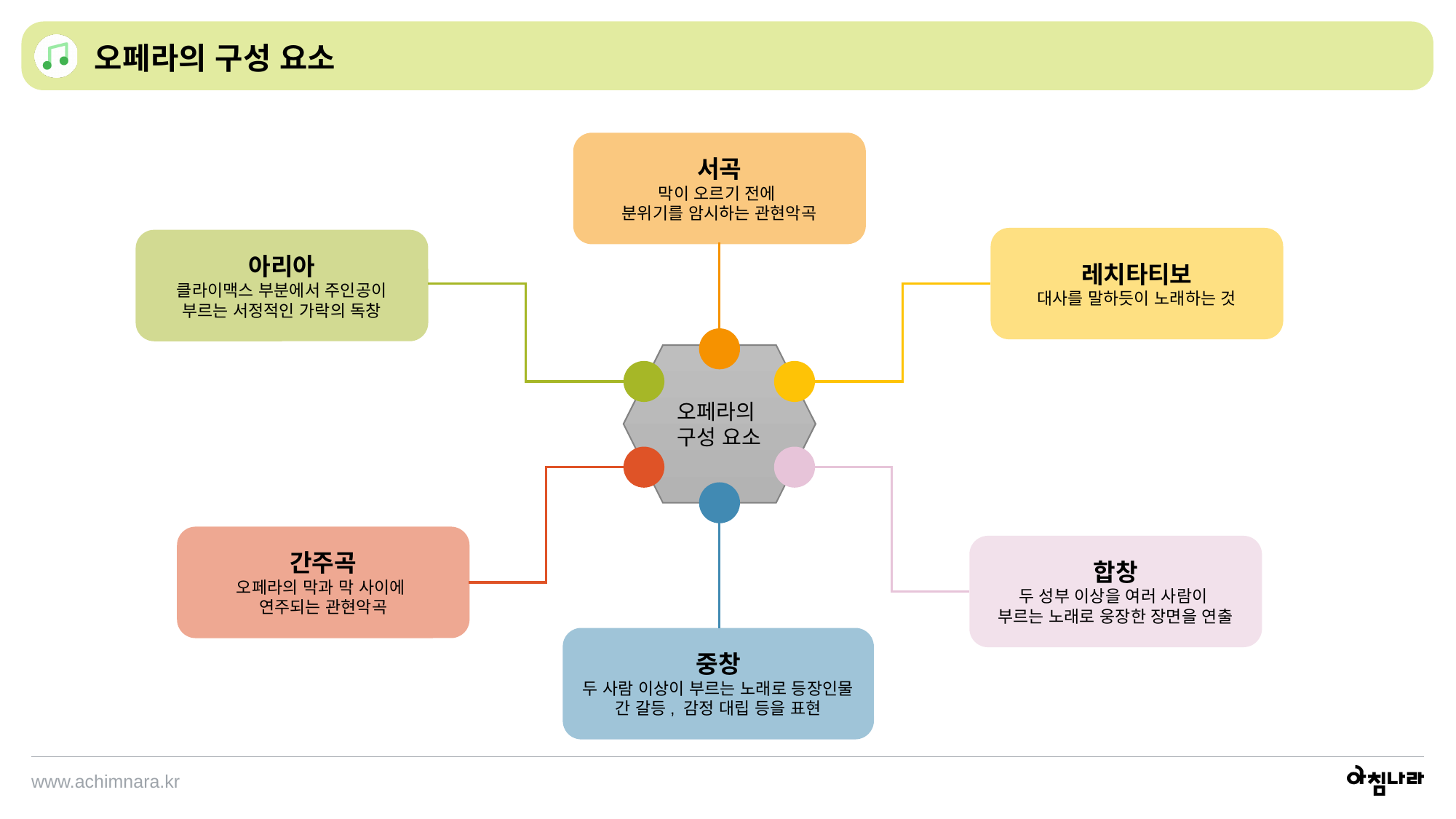

오페라의 구성 요소
서곡
막이 오르기 전에
분위기를 암시하는 관현악곡

레치타티보
대사를 말하듯이 노래하는 것

아리아
클라이맥스 부분에서 주인공이 부르는 서정적인 가락의 독창

오페라의
구성 요소

간주곡
오페라의 막과 막 사이에
연주되는 관현악곡

합창
두 성부 이상을 여러 사람이
부르는 노래로 웅장한 장면을 연출

중창
두 사람 이상이 부르는 노래로 등장인물 간 갈등, 감정 대립 등을 표현